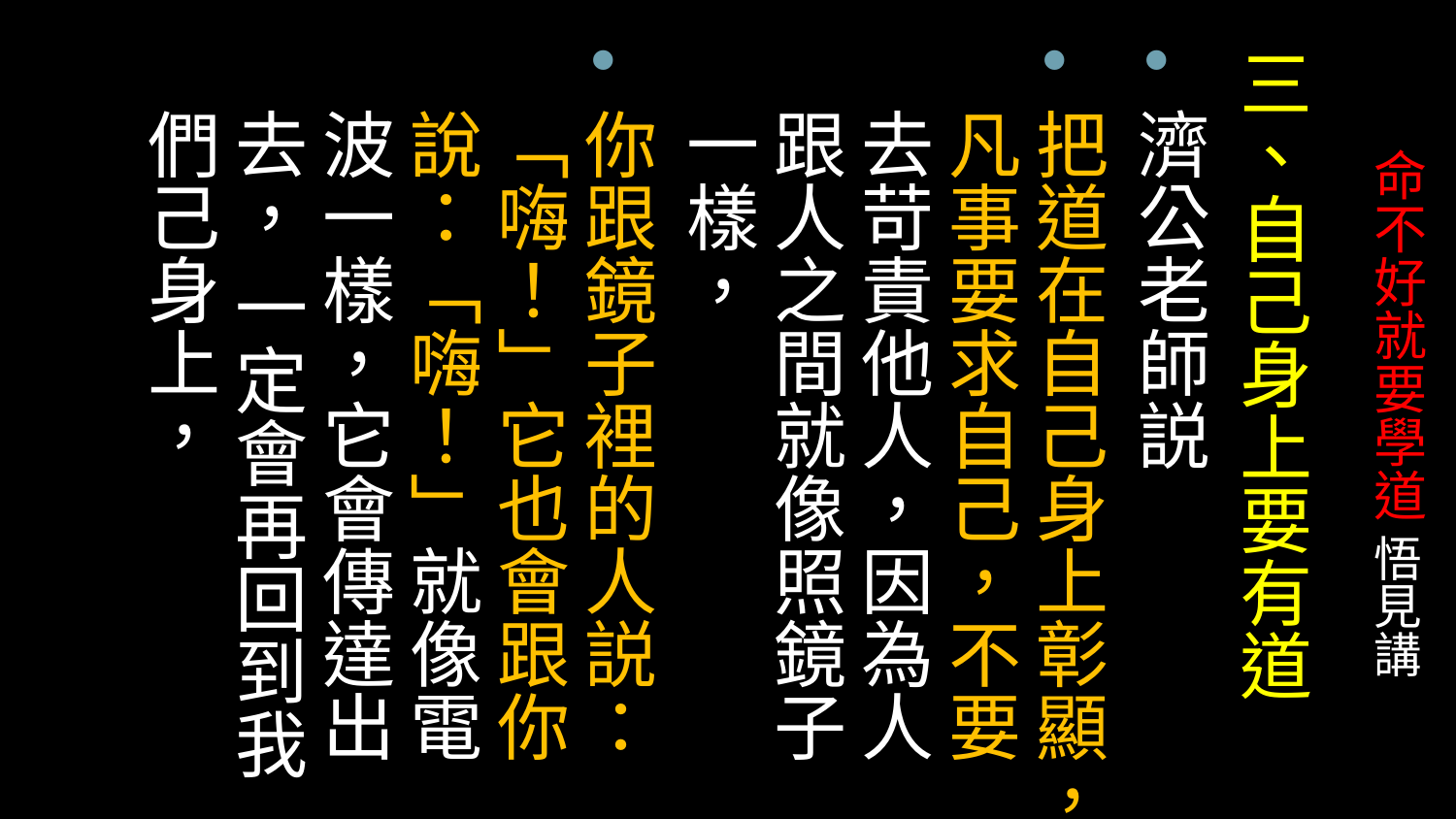

三、自己身上要有道
濟公老師説
把道在自己身上彰顯，凡事要求自己，不要去苛責他人，因為人跟人之間就像照鏡子一樣，
你跟鏡子裡的人説：「嗨！」它也會跟你說：「嗨！」就像電波一樣，它會傳達出去， 一定會再回到我們己身上，

# 命不好就要學道 悟見講